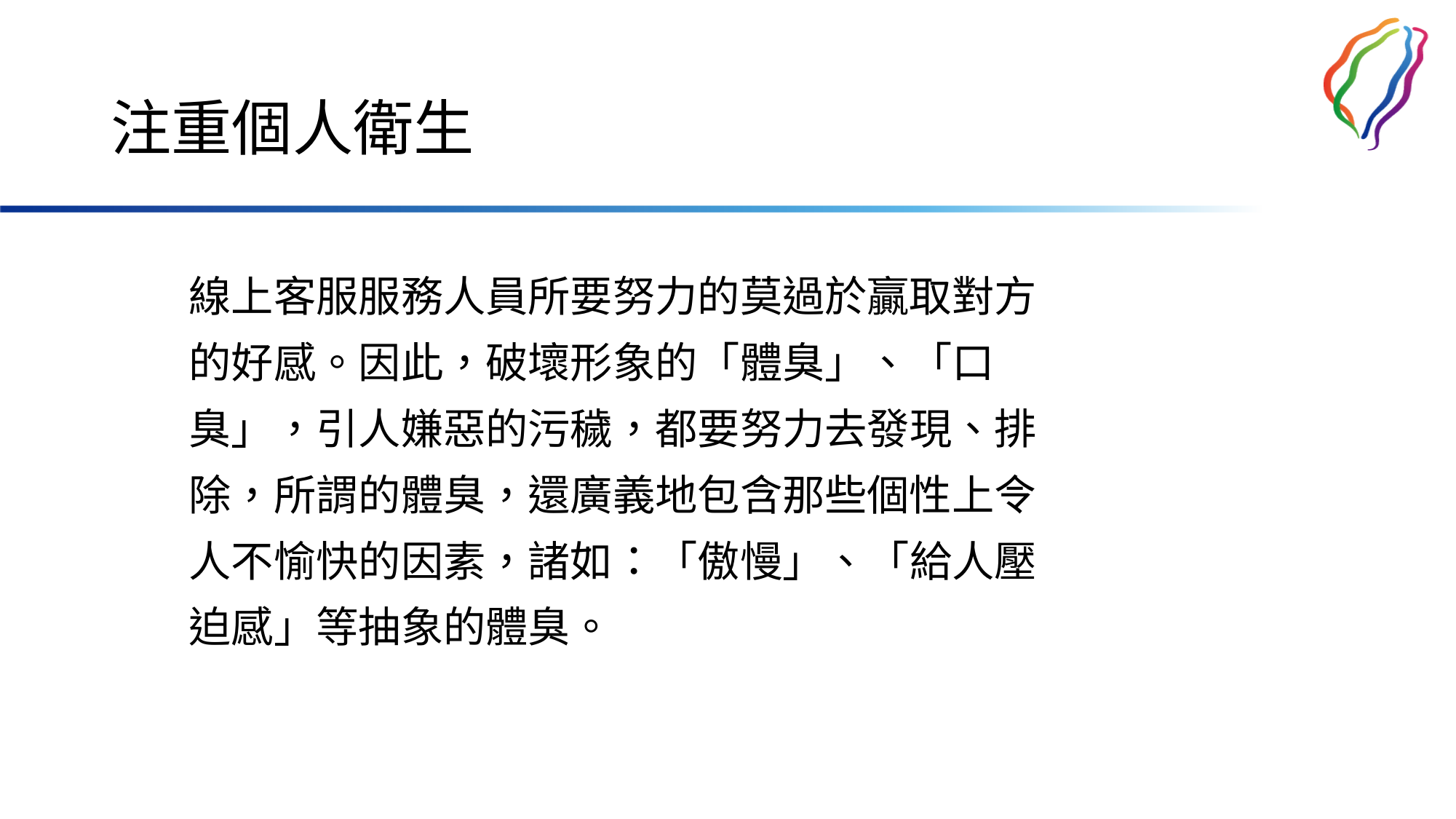

# 注重個人衛生
線上客服服務人員所要努力的莫過於贏取對方的好感。因此，破壞形象的「體臭」、「口臭」，引人嫌惡的污穢，都要努力去發現、排除，所謂的體臭，還廣義地包含那些個性上令人不愉快的因素，諸如：「傲慢」、「給人壓迫感」等抽象的體臭。